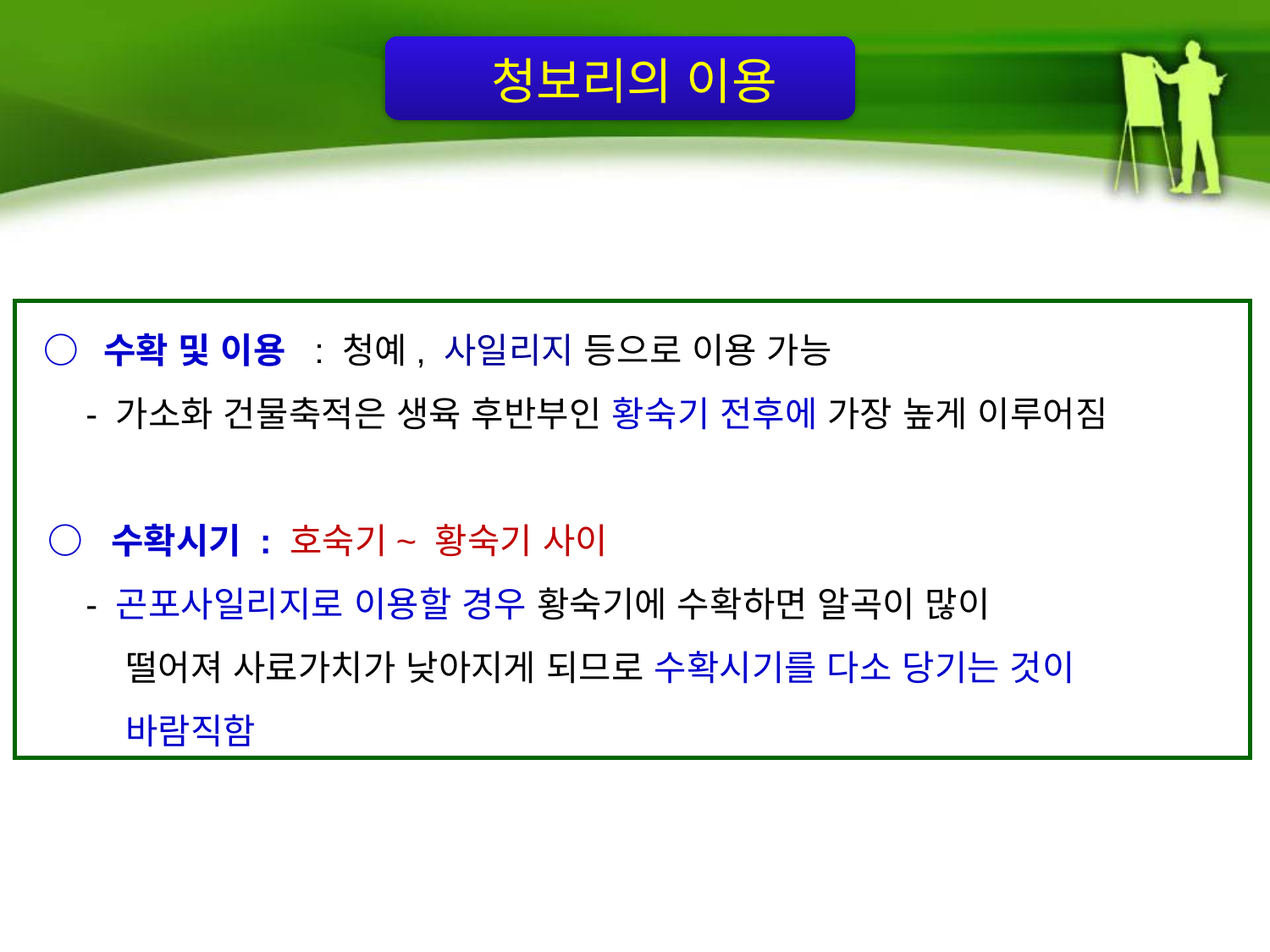

청보리의 이용
  ○  수확 및 이용  : 청예, 사일리지 등으로 이용 가능
      - 가소화 건물축적은 생육 후반부인 황숙기 전후에 가장 높게 이루어짐

  ○  수확시기 : 호숙기~ 황숙기 사이
      - 곤포사일리지로 이용할 경우 황숙기에 수확하면 알곡이 많이
         떨어져 사료가치가 낮아지게 되므로 수확시기를 다소 당기는 것이
         바람직함